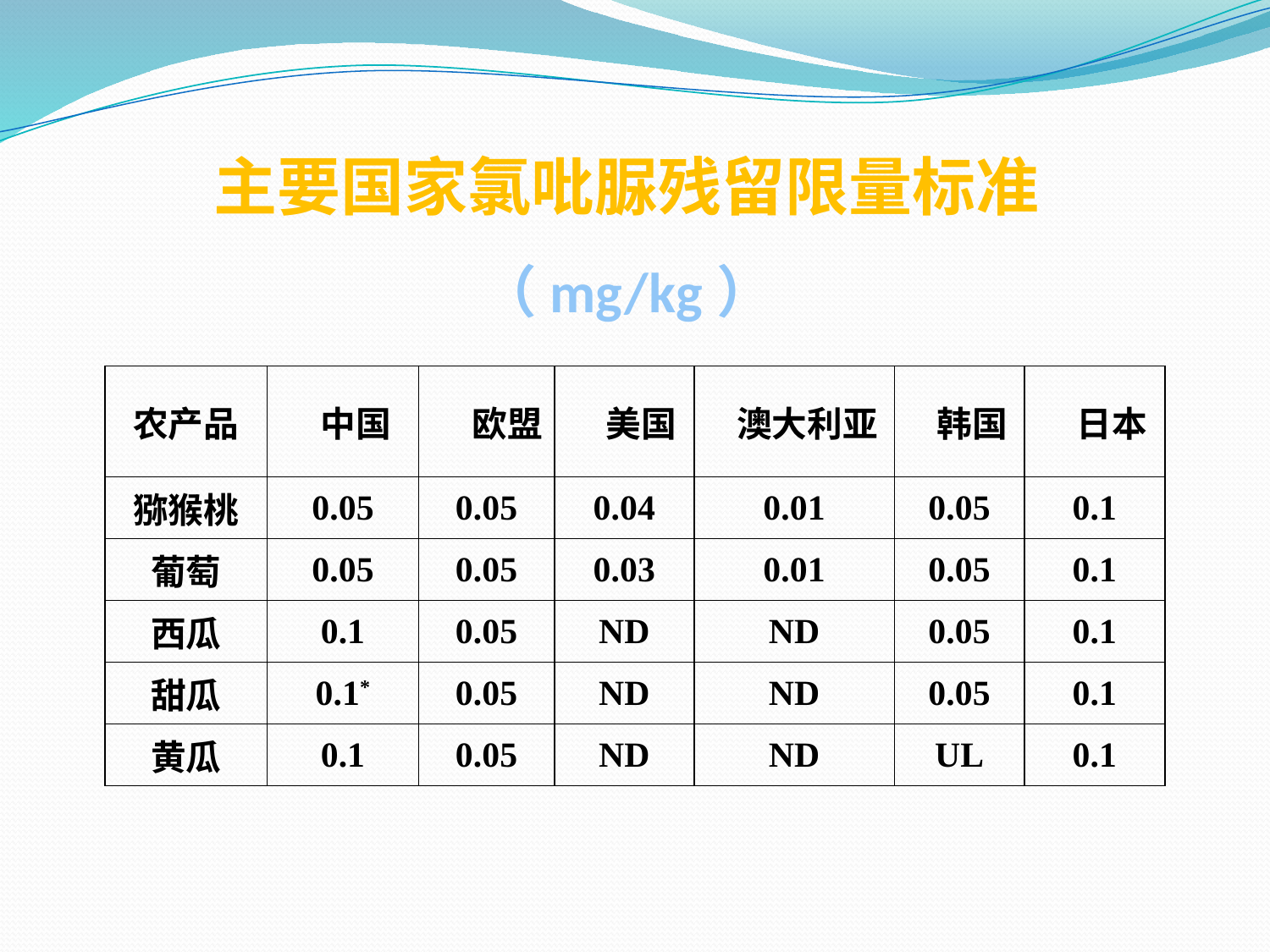

# 主要国家氯吡脲残留限量标准 （mg/kg）
| 农产品 | 中国 | 欧盟 | 美国 | 澳大利亚 | 韩国 | 日本 |
| --- | --- | --- | --- | --- | --- | --- |
| 猕猴桃 | 0.05 | 0.05 | 0.04 | 0.01 | 0.05 | 0.1 |
| 葡萄 | 0.05 | 0.05 | 0.03 | 0.01 | 0.05 | 0.1 |
| 西瓜 | 0.1 | 0.05 | ND | ND | 0.05 | 0.1 |
| 甜瓜 | 0.1\* | 0.05 | ND | ND | 0.05 | 0.1 |
| 黄瓜 | 0.1 | 0.05 | ND | ND | UL | 0.1 |